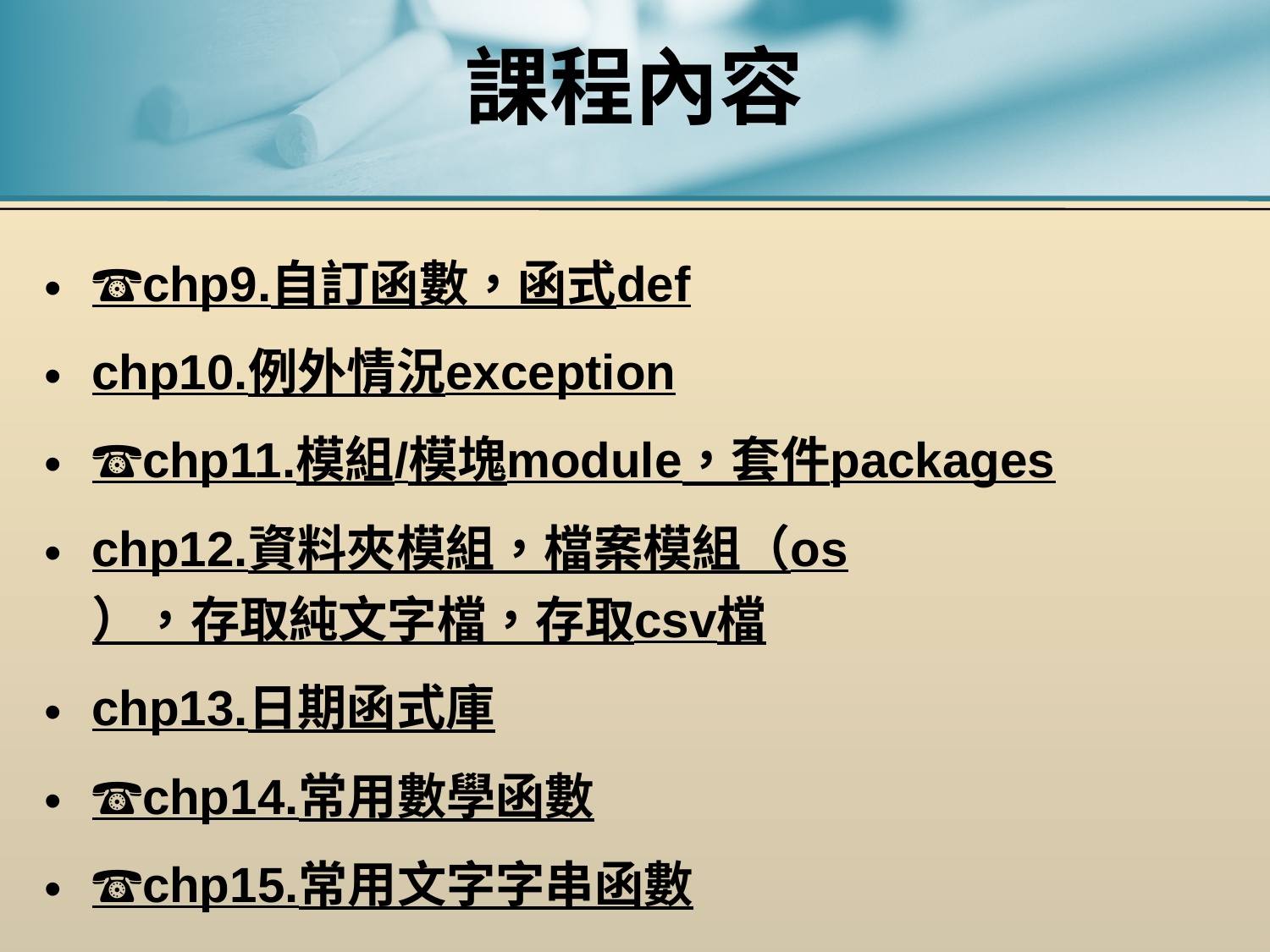

# 課程內容
☎chp9.自訂函數，函式def
chp10.例外情況exception
☎chp11.模組/模塊module，套件packages
chp12.資料夾模組，檔案模組（os），存取純文字檔，存取csv檔
chp13.日期函式庫
☎chp14.常用數學函數
☎chp15.常用文字字串函數